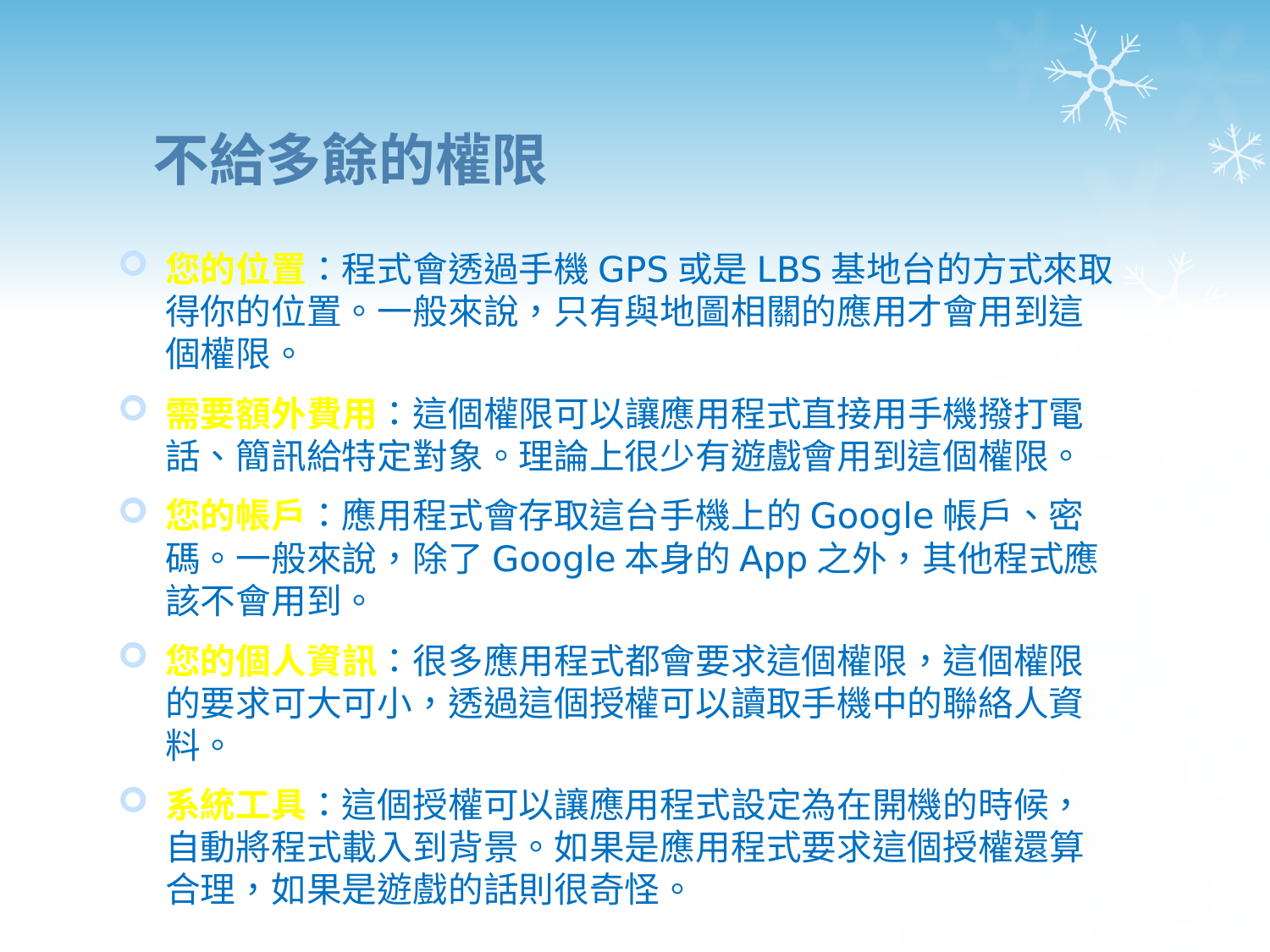

# 不給多餘的權限
您的位置：程式會透過手機GPS或是LBS基地台的方式來取得你的位置。一般來說，只有與地圖相關的應用才會用到這個權限。
需要額外費用：這個權限可以讓應用程式直接用手機撥打電話、簡訊給特定對象。理論上很少有遊戲會用到這個權限。
您的帳戶：應用程式會存取這台手機上的Google帳戶、密碼。一般來說，除了Google本身的App之外，其他程式應該不會用到。
您的個人資訊：很多應用程式都會要求這個權限，這個權限的要求可大可小，透過這個授權可以讀取手機中的聯絡人資料。
系統工具：這個授權可以讓應用程式設定為在開機的時候，自動將程式載入到背景。如果是應用程式要求這個授權還算合理，如果是遊戲的話則很奇怪。